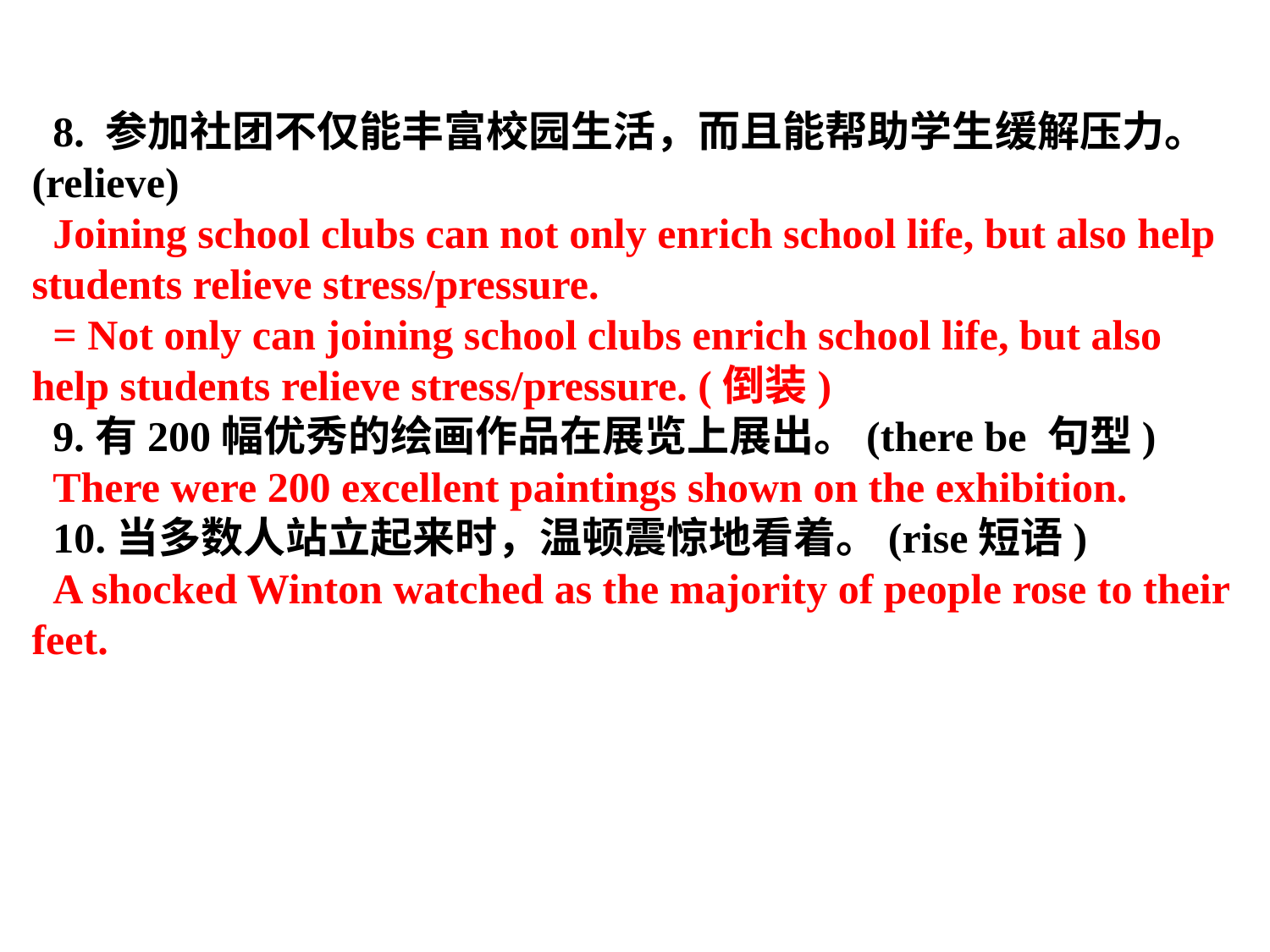

8. 参加社团不仅能丰富校园生活，而且能帮助学生缓解压力。(relieve)
Joining school clubs can not only enrich school life, but also help students relieve stress/pressure.
= Not only can joining school clubs enrich school life, but also help students relieve stress/pressure. (倒装)
9.有200幅优秀的绘画作品在展览上展出。(there be 句型)
There were 200 excellent paintings shown on the exhibition.
10.当多数人站立起来时，温顿震惊地看着。(rise短语)
A shocked Winton watched as the majority of people rose to their feet.